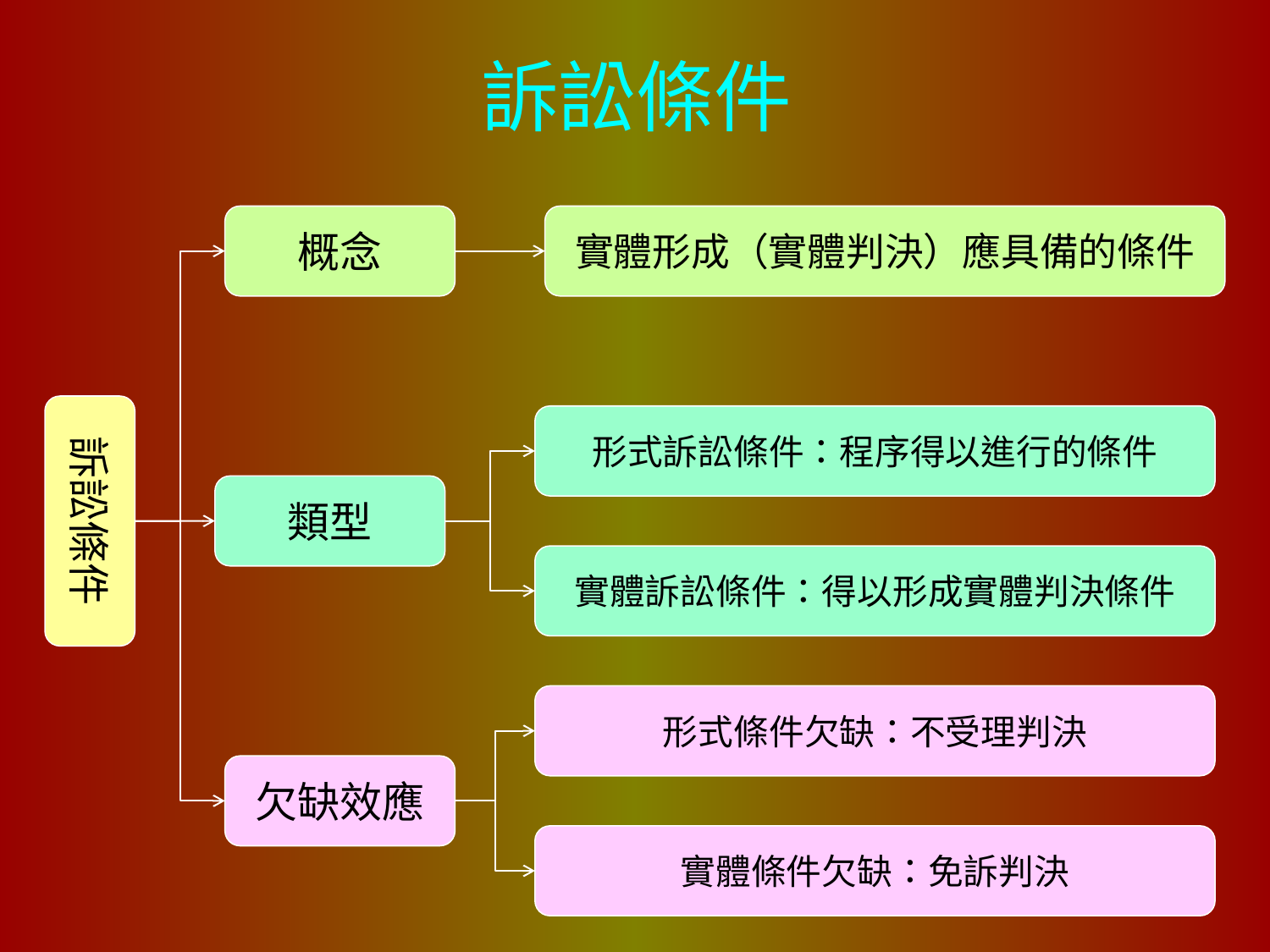

# 訴訟條件
概念
實體形成（實體判決）應具備的條件
訴訟條件
形式訴訟條件：程序得以進行的條件
類型
實體訴訟條件：得以形成實體判決條件
形式條件欠缺：不受理判決
欠缺效應
實體條件欠缺：免訴判決